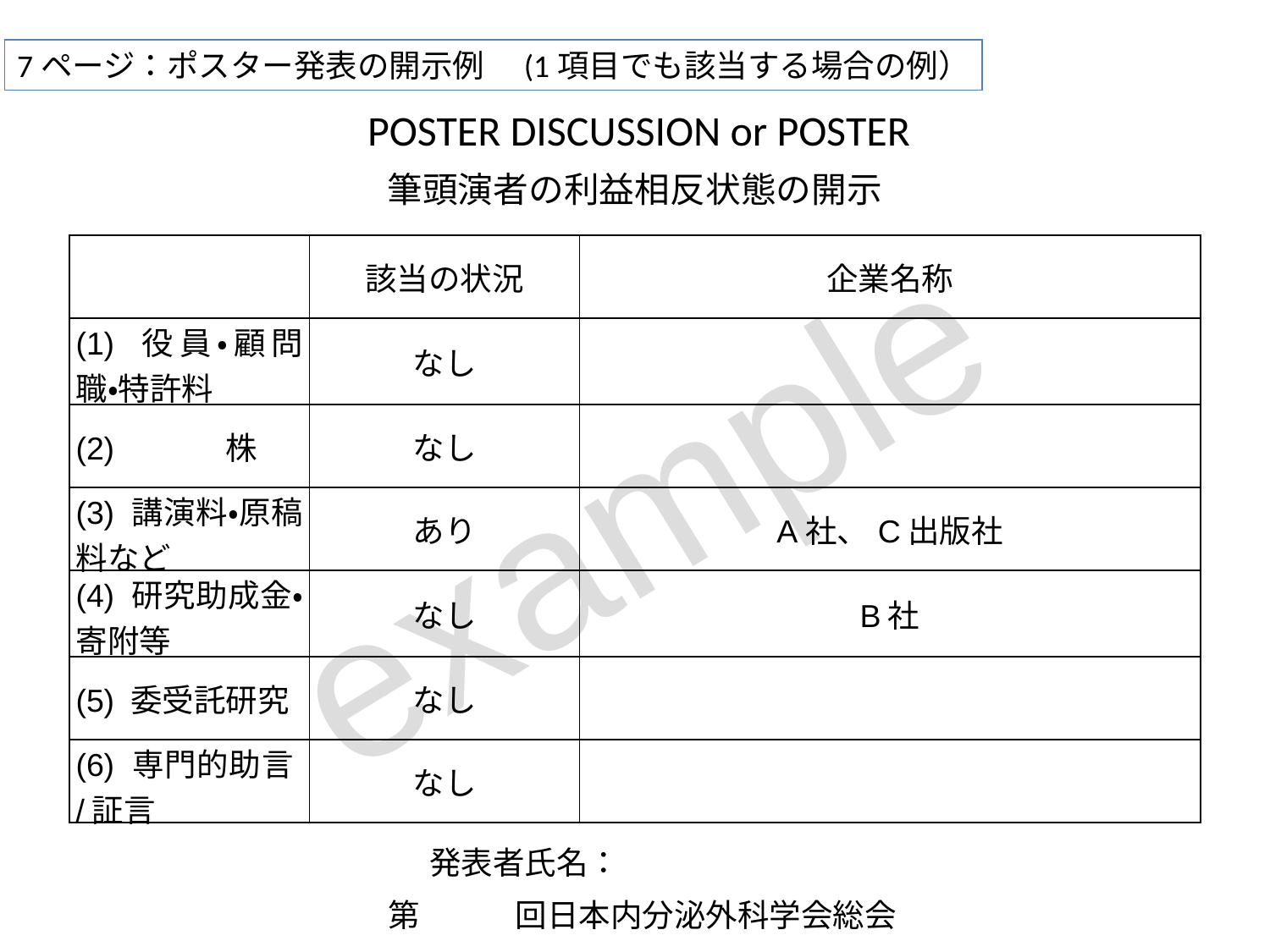

7ページ：ポスター発表の開示例　(1項目でも該当する場合の例）
POSTER DISCUSSION or POSTER
|  |  |  |
| --- | --- | --- |
|  |  |  |
|  | 該当の状況 | 企業名称 |
| (1) 役員・顧問職・特許料 | なし |  |
| (2) 　　　株 | なし |  |
| (3) 講演料・原稿料など | あり | A社、C出版社 |
| (4) 研究助成金・寄附等 | なし | B社 |
| (5) 委受託研究 | なし |  |
| (6) 専門的助言/証言 | なし |  |
筆頭演者の利益相反状態の開示
example
発表者氏名：
第　　　回日本内分泌外科学会総会